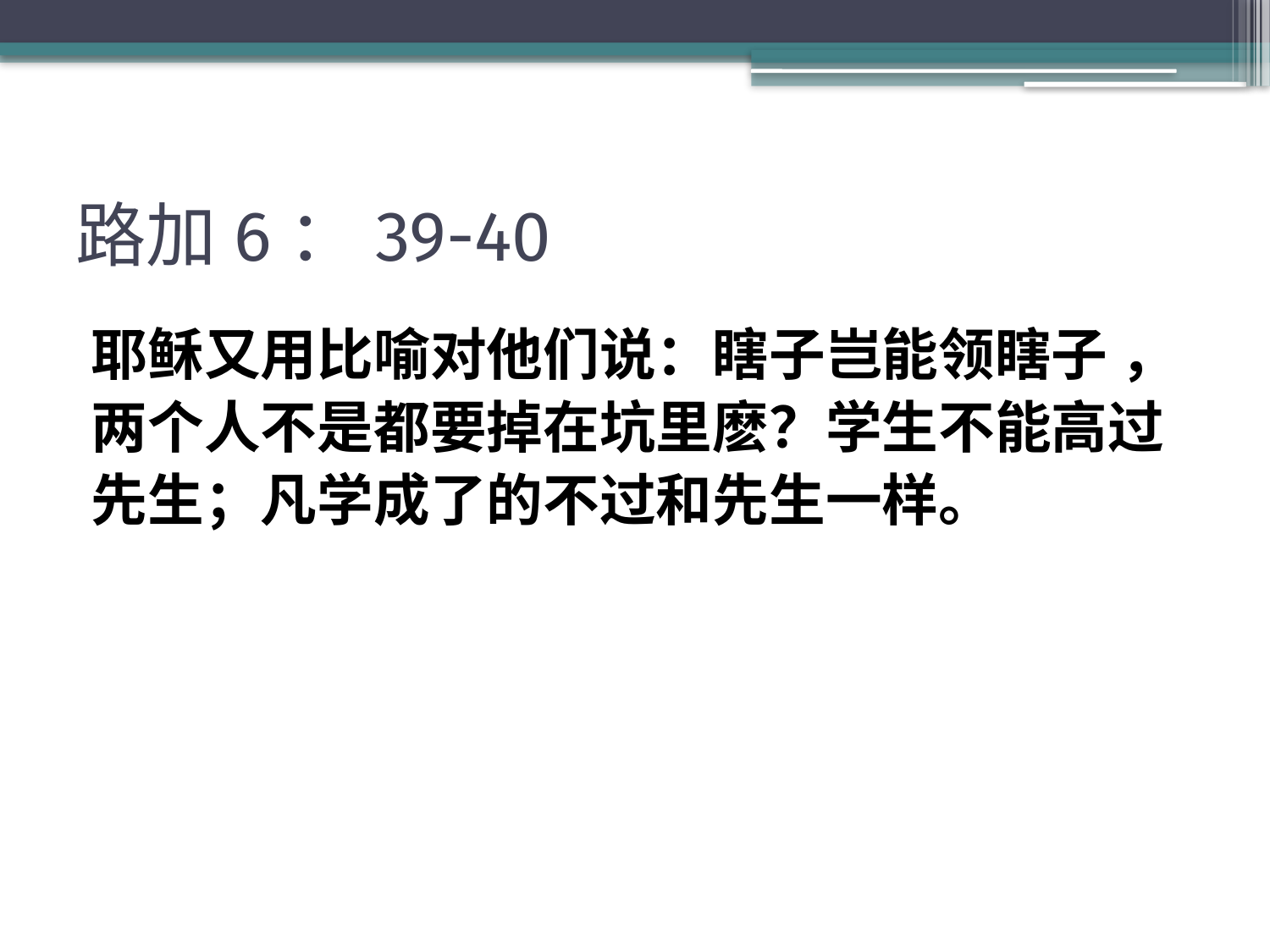

# 路加6：39-40
耶稣又用比喻对他们说：瞎子岂能领瞎子 ，
两个人不是都要掉在坑里麽？学生不能高过
先生；凡学成了的不过和先生一样。